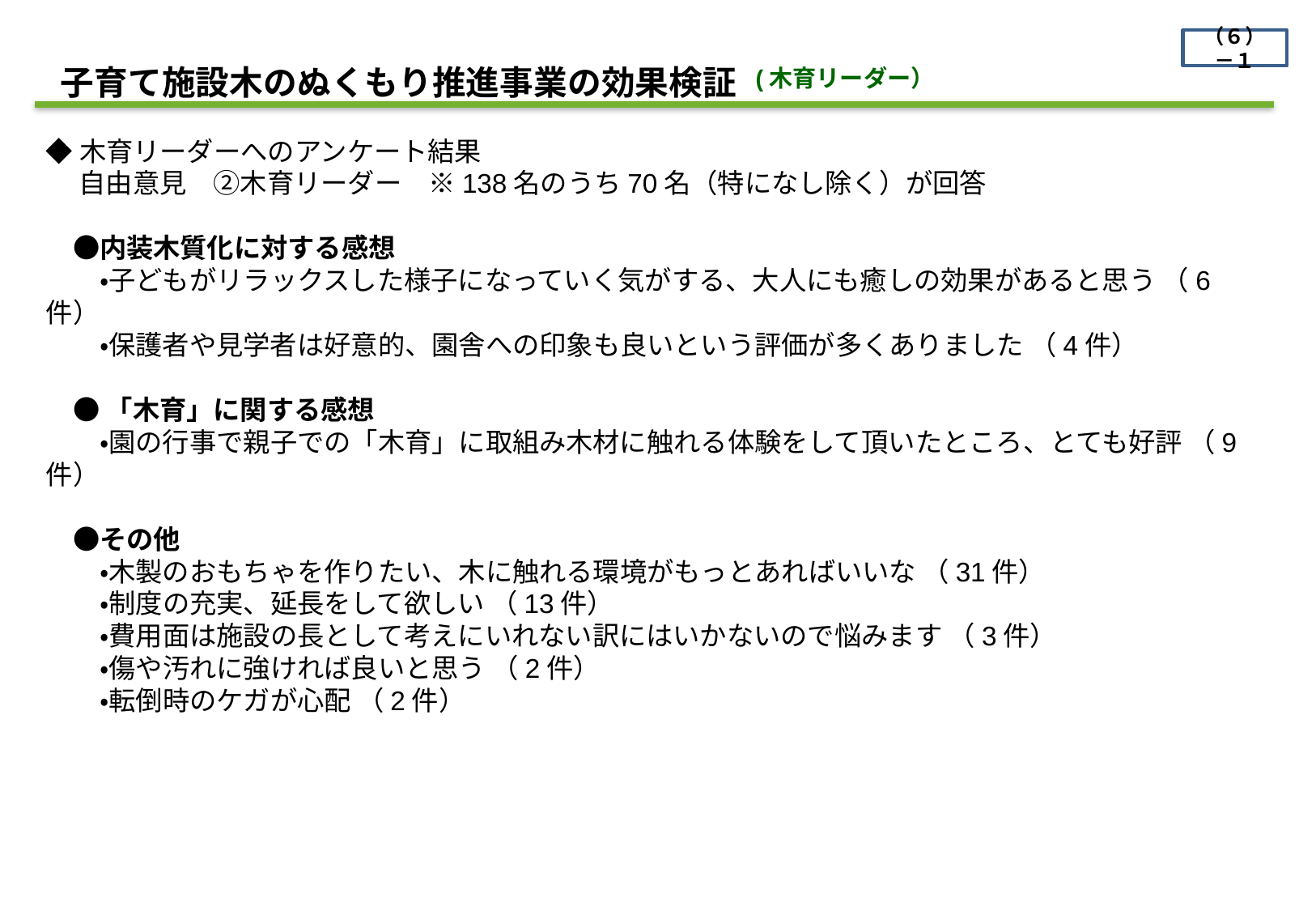

（６）－１
　子育て施設木のぬくもり推進事業の効果検証
(木育リーダー）
◆木育リーダーへのアンケート結果
　 自由意見　②木育リーダー　※138名のうち70名（特になし除く）が回答

　●内装木質化に対する感想
　　・子どもがリラックスした様子になっていく気がする、大人にも癒しの効果があると思う （6件）
　　・保護者や見学者は好意的、園舎への印象も良いという評価が多くありました （4件）

　● 「木育」に関する感想
　　・園の行事で親子での「木育」に取組み木材に触れる体験をして頂いたところ、とても好評 （9件）

　●その他
　　・木製のおもちゃを作りたい、木に触れる環境がもっとあればいいな （31件）
　　・制度の充実、延長をして欲しい （13件）
　　・費用面は施設の長として考えにいれない訳にはいかないので悩みます （3件）
　　・傷や汚れに強ければ良いと思う （2件）
　　・転倒時のケガが心配 （2件）